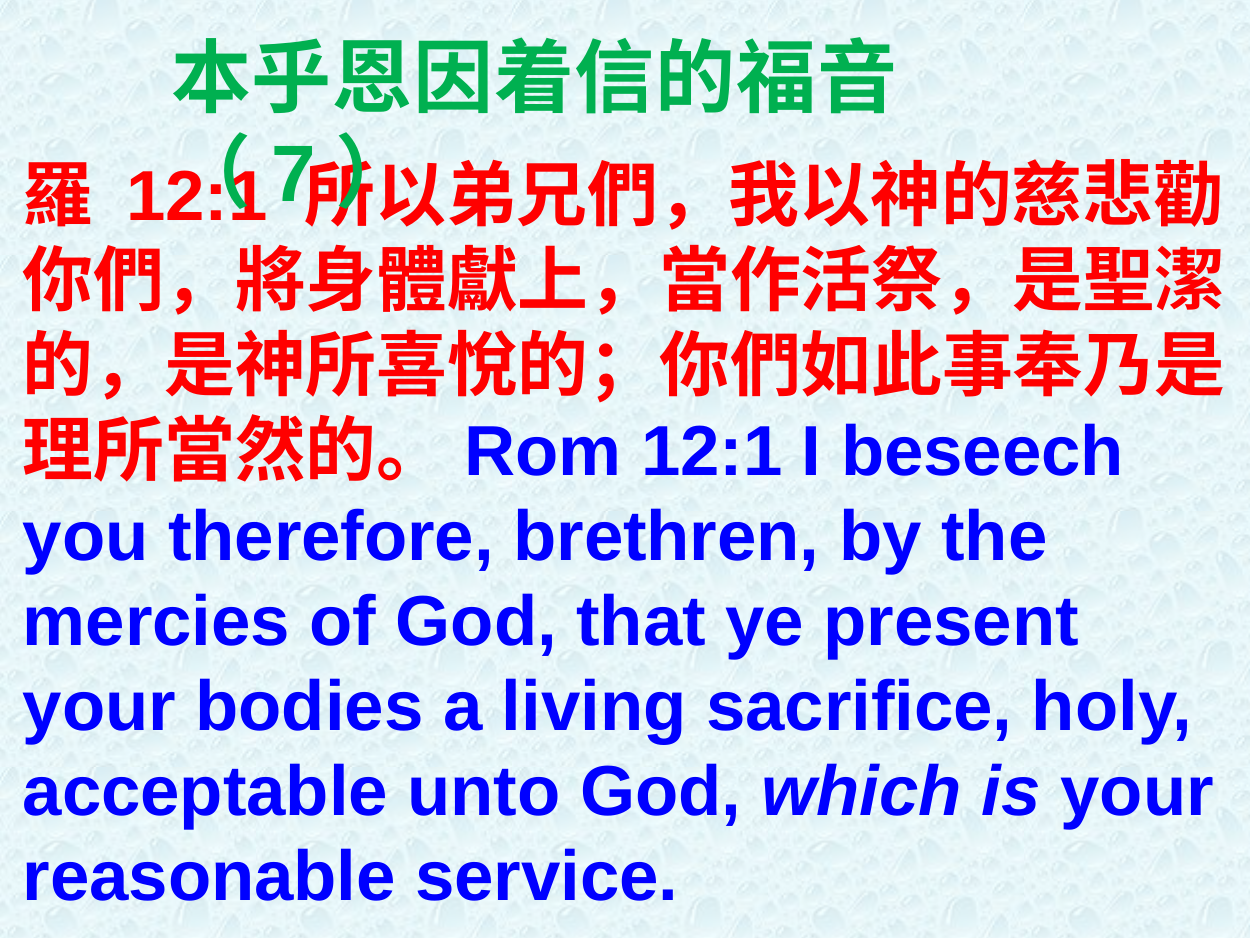

本乎恩因着信的福音（7）
羅 12:1 所以弟兄們，我以神的慈悲勸你們，將身體獻上，當作活祭，是聖潔的，是神所喜悅的；你們如此事奉乃是理所當然的。Rom 12:1 I beseech you therefore, brethren, by the mercies of God, that ye present your bodies a living sacrifice, holy, acceptable unto God, which is your reasonable service.